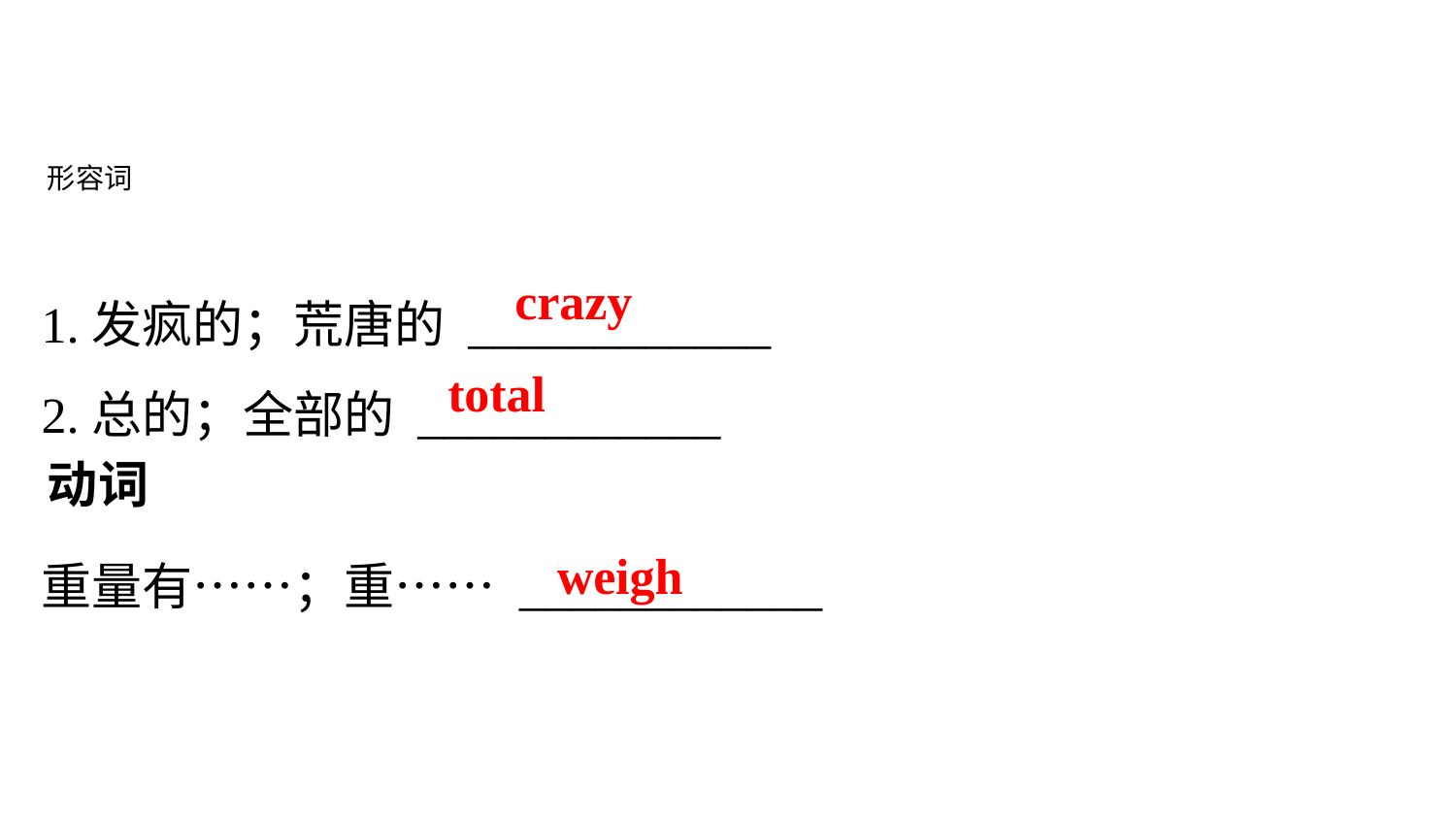

形容词
1.发疯的；荒唐的 ____________
2.总的；全部的 ____________
 crazy
total
动词
weigh
重量有……；重…… ____________